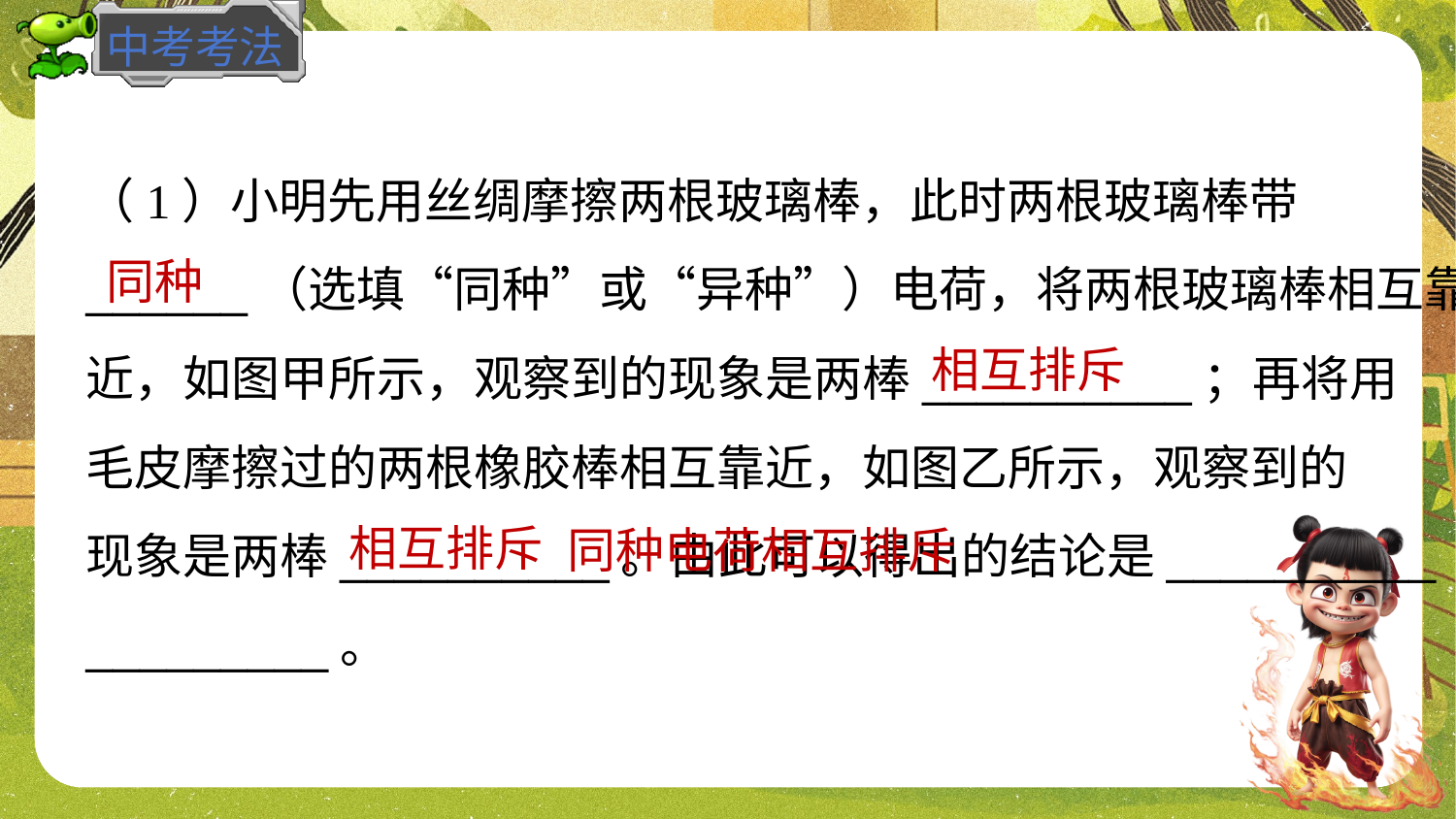

（1）小明先用丝绸摩擦两根玻璃棒，此时两根玻璃棒带
______（选填“同种”或“异种”）电荷，将两根玻璃棒相互靠
近，如图甲所示，观察到的现象是两棒__________；再将用
毛皮摩擦过的两根橡胶棒相互靠近，如图乙所示，观察到的
现象是两棒__________。由此可以得出的结论是__________
_________。
同种
相互排斥
                                           同种电荷相互排斥
相互排斥